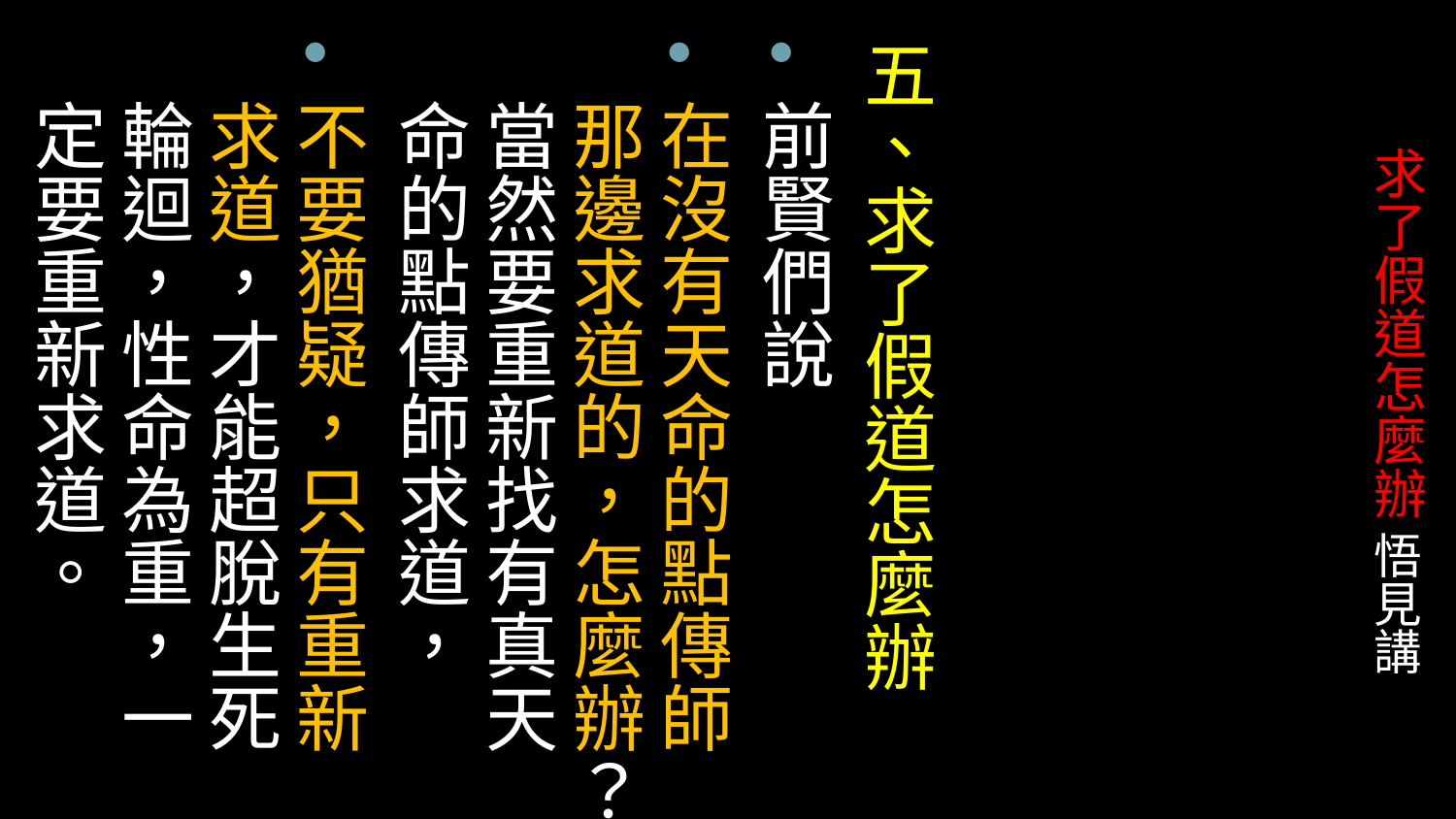

五、求了假道怎麼辦
前賢們說
在沒有天命的點傳師那邊求道的，怎麼辦？當然要重新找有真天命的點傳師求道，
不要猶疑，只有重新求道，才能超脫生死輪迴，性命為重，一定要重新求道。
# 求了假道怎麼辦 悟見講